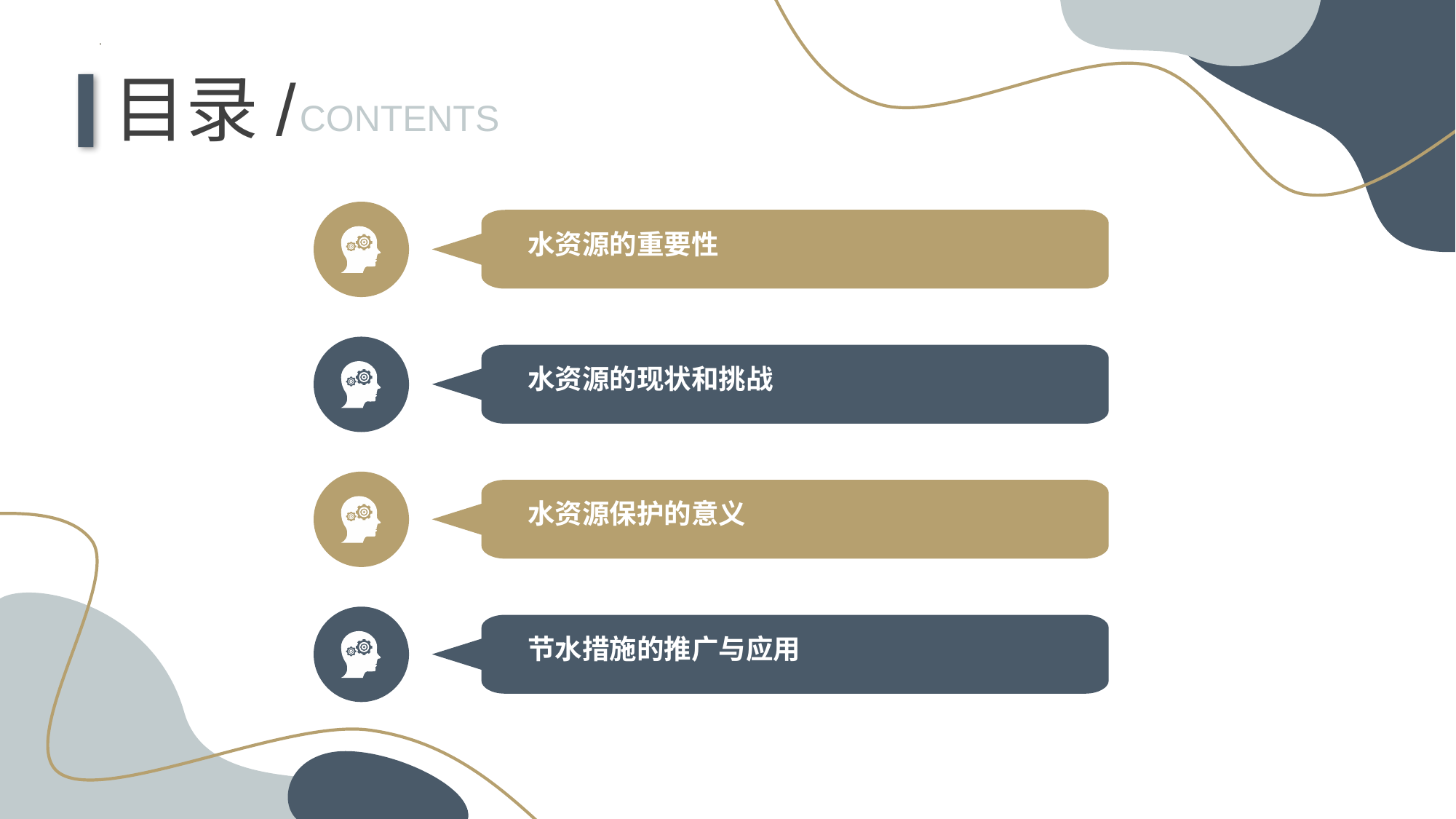

目录/

CONTENTS

水资源的重要性

水资源的现状和挑战

水资源保护的意义

节水措施的推广与应用